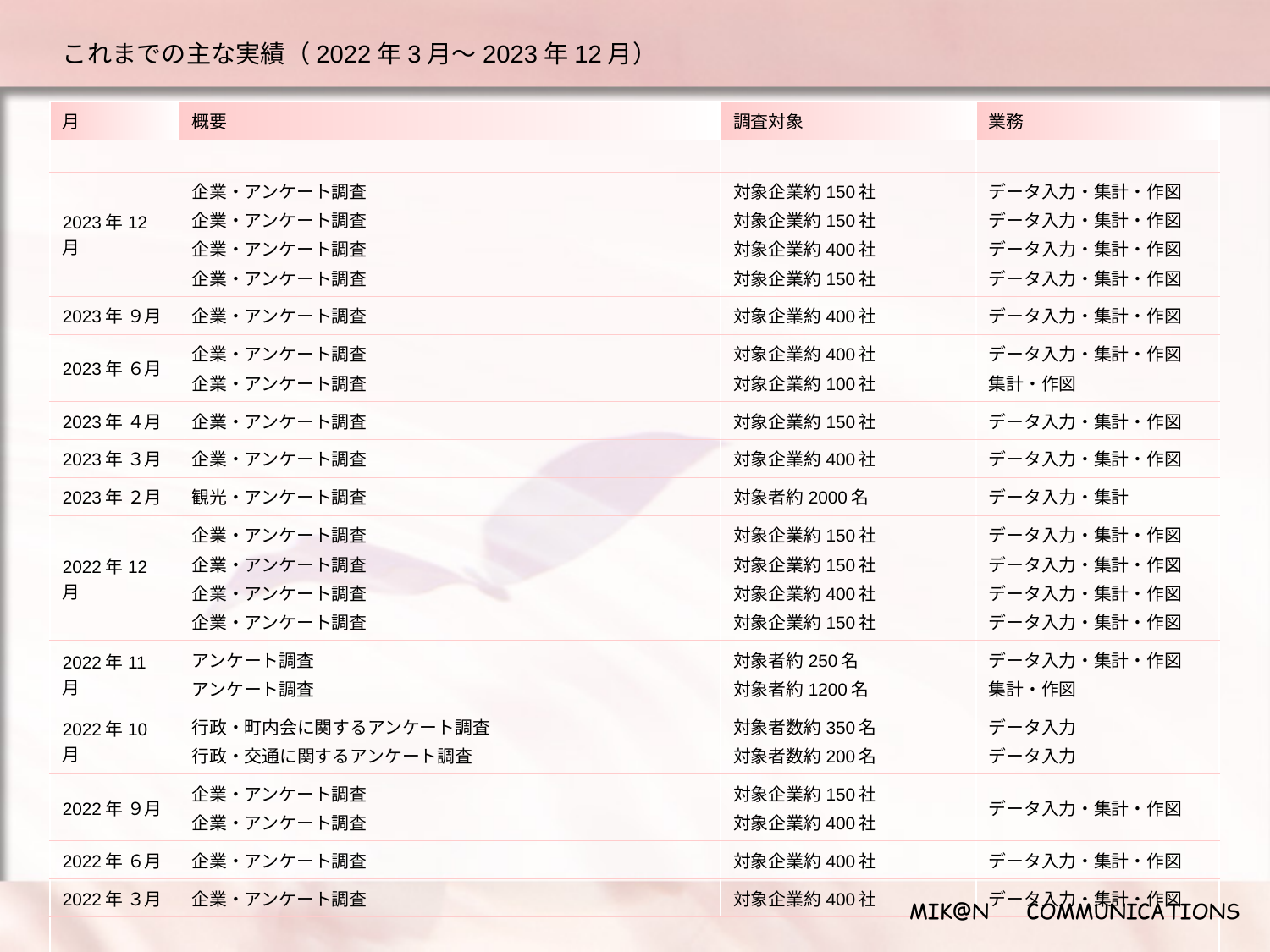

# これまでの主な実績（2022年3月～2023年12月）
| 月 | 概要 | 調査対象 | 業務 |
| --- | --- | --- | --- |
|  |  |  |  |
| 2023年12月 | 企業・アンケート調査 企業・アンケート調査 企業・アンケート調査 企業・アンケート調査 | 対象企業約150社 対象企業約150社 対象企業約400社 対象企業約150社 | データ入力・集計・作図 データ入力・集計・作図 データ入力・集計・作図 データ入力・集計・作図 |
| 2023年 ９月 | 企業・アンケート調査 | 対象企業約400社 | データ入力・集計・作図 |
| 2023年 ６月 | 企業・アンケート調査 企業・アンケート調査 | 対象企業約400社 対象企業約100社 | データ入力・集計・作図 集計・作図 |
| 2023年 ４月 | 企業・アンケート調査 | 対象企業約150社 | データ入力・集計・作図 |
| 2023年 ３月 | 企業・アンケート調査 | 対象企業約400社 | データ入力・集計・作図 |
| 2023年 ２月 | 観光・アンケート調査 | 対象者約2000名 | データ入力・集計 |
| 2022年12月 | 企業・アンケート調査 企業・アンケート調査 企業・アンケート調査 企業・アンケート調査 | 対象企業約150社 対象企業約150社 対象企業約400社 対象企業約150社 | データ入力・集計・作図 データ入力・集計・作図 データ入力・集計・作図 データ入力・集計・作図 |
| 2022年11月 | アンケート調査 アンケート調査 | 対象者約250名 対象者約1200名 | データ入力・集計・作図 集計・作図 |
| 2022年10月 | 行政・町内会に関するアンケート調査 行政・交通に関するアンケート調査 | 対象者数約350名 対象者数約200名 | データ入力 データ入力 |
| 2022年 ９月 | 企業・アンケート調査 企業・アンケート調査 | 対象企業約150社 対象企業約400社 | データ入力・集計・作図 |
| 2022年 ６月 | 企業・アンケート調査 | 対象企業約400社 | データ入力・集計・作図 |
| 2022年 ３月 | 企業・アンケート調査 | 対象企業約400社 | データ入力・集計・作図 |
|  |  |  |  |

MIK@N 　COMMUNICATIONS